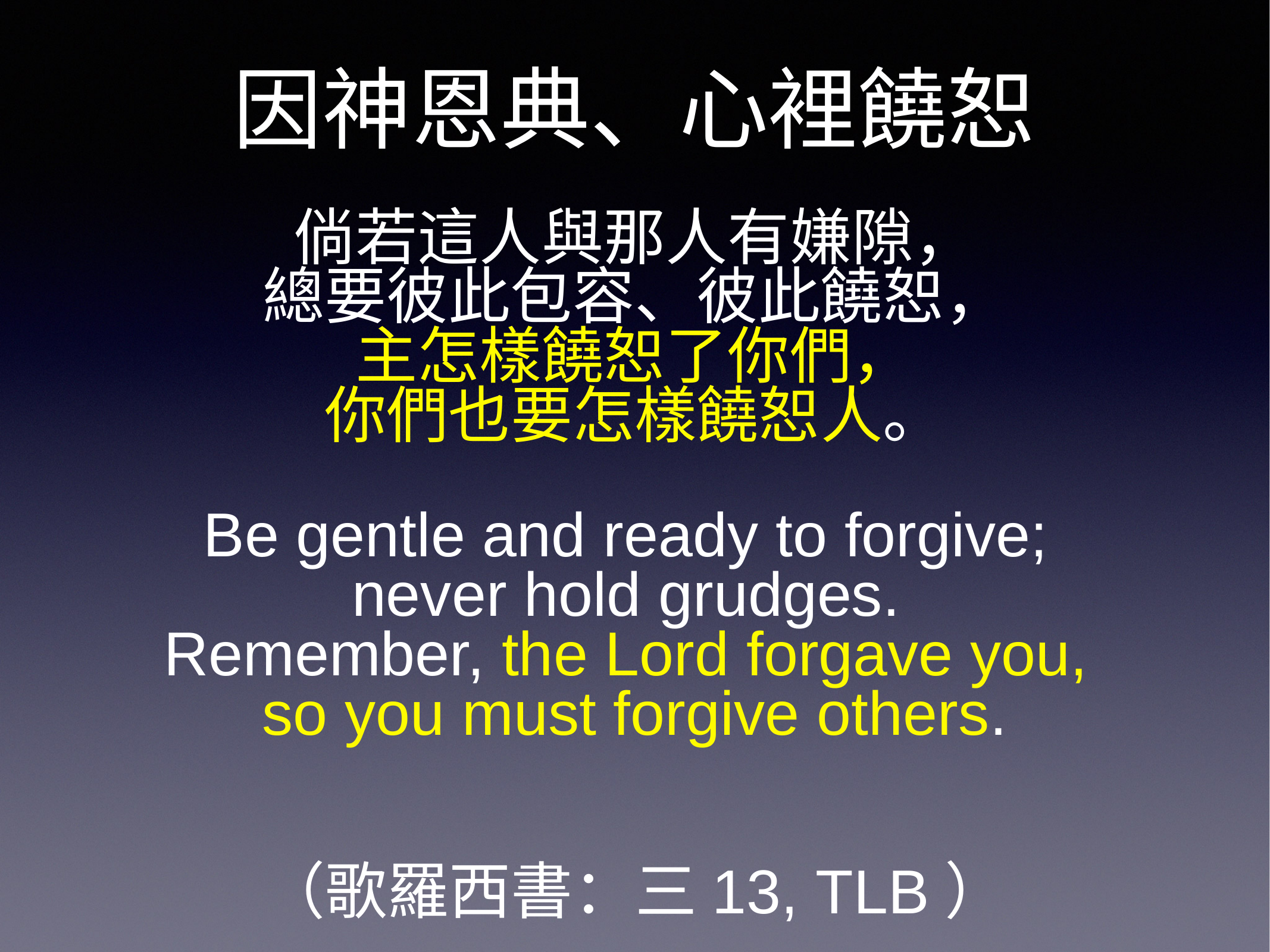

# 因神恩典、心裡饒恕
倘若這人與那人有嫌隙，
總要彼此包容、彼此饒恕，
主怎樣饒恕了你們，
你們也要怎樣饒恕人。
Be gentle and ready to forgive;
never hold grudges.
Remember, the Lord forgave you,
so you must forgive others.
（歌羅西書：三13, TLB）